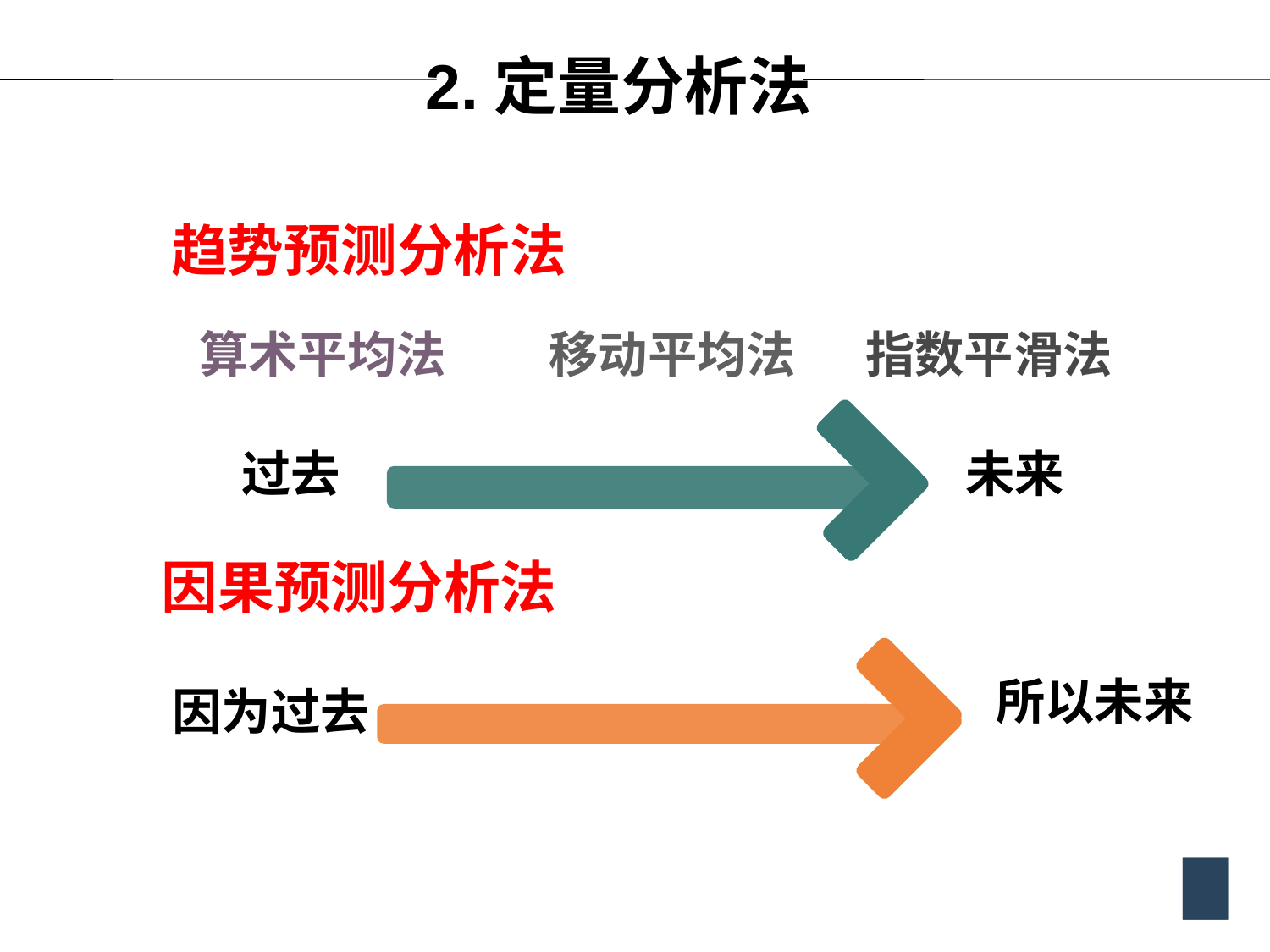

2.定量分析法
趋势预测分析法
算术平均法
移动平均法
指数平滑法

过去
未来

因果预测分析法
所以未来

因为过去